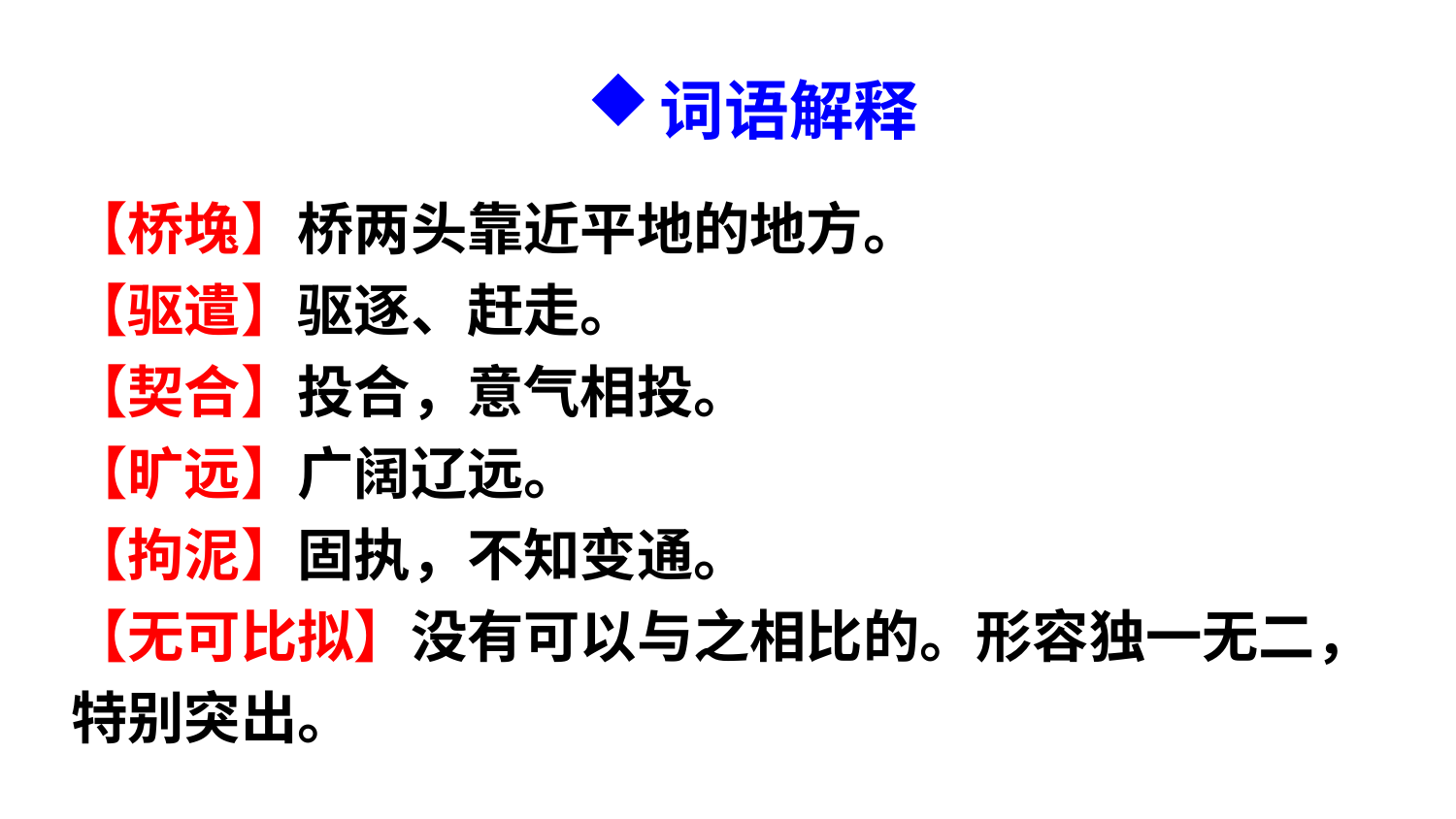

词语解释
【桥堍】桥两头靠近平地的地方。
【驱遣】驱逐、赶走。
【契合】投合，意气相投。
【旷远】广阔辽远。
【拘泥】固执，不知变通。
【无可比拟】没有可以与之相比的。形容独一无二，特别突出。